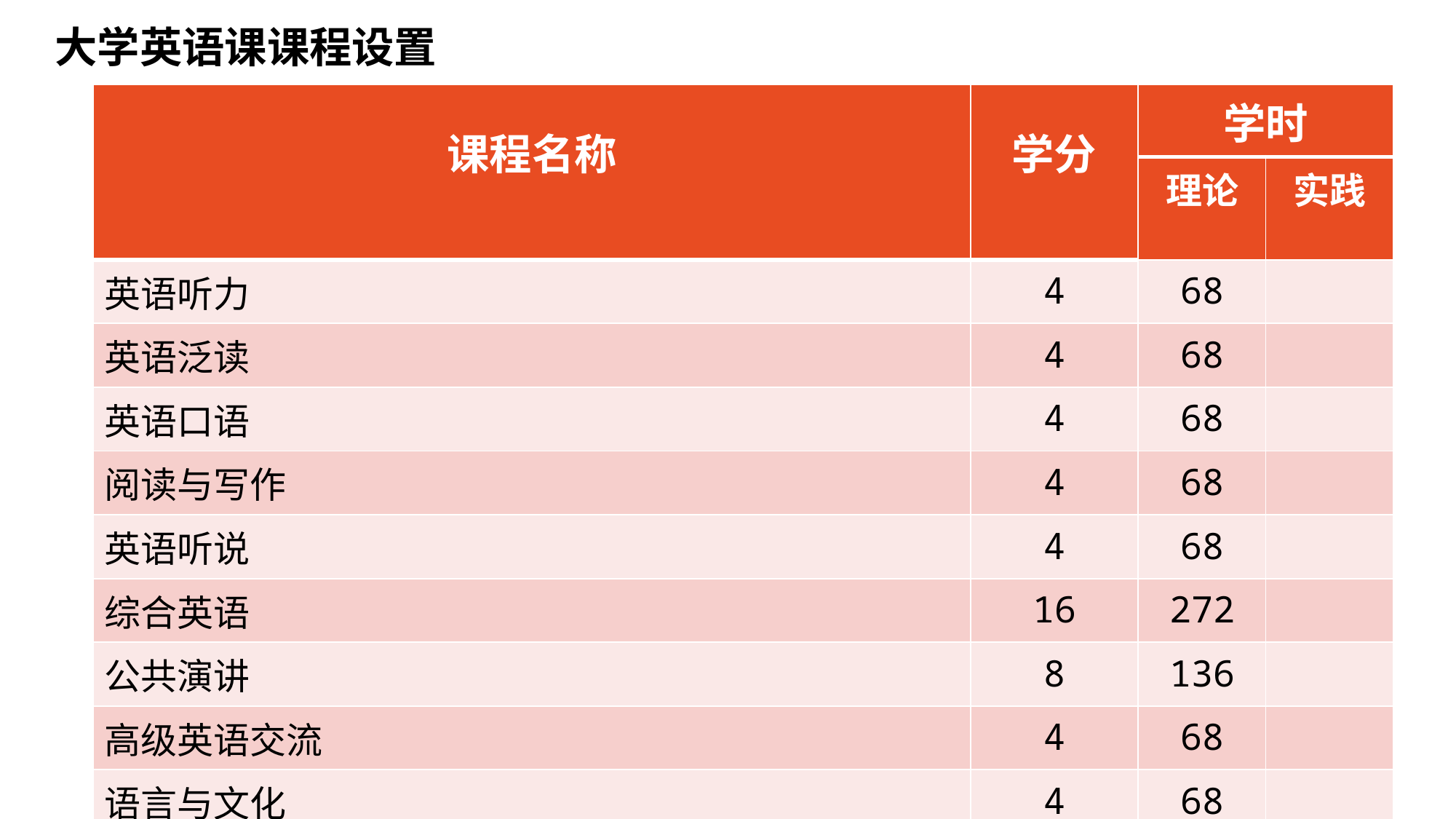

大学英语课课程设置
| 课程名称 | 学分 | 学时 |  |
| --- | --- | --- | --- |
|  |  | 理论 | 实践 |
| 英语听力 | 4 | 68 |  |
| 英语泛读 | 4 | 68 |  |
| 英语口语 | 4 | 68 |  |
| 阅读与写作 | 4 | 68 |  |
| 英语听说 | 4 | 68 |  |
| 综合英语 | 16 | 272 |  |
| 公共演讲 | 8 | 136 |  |
| 高级英语交流 | 4 | 68 |  |
| 语言与文化 | 4 | 68 |  |
| 共计22门课程 | 52 | 884 |  |